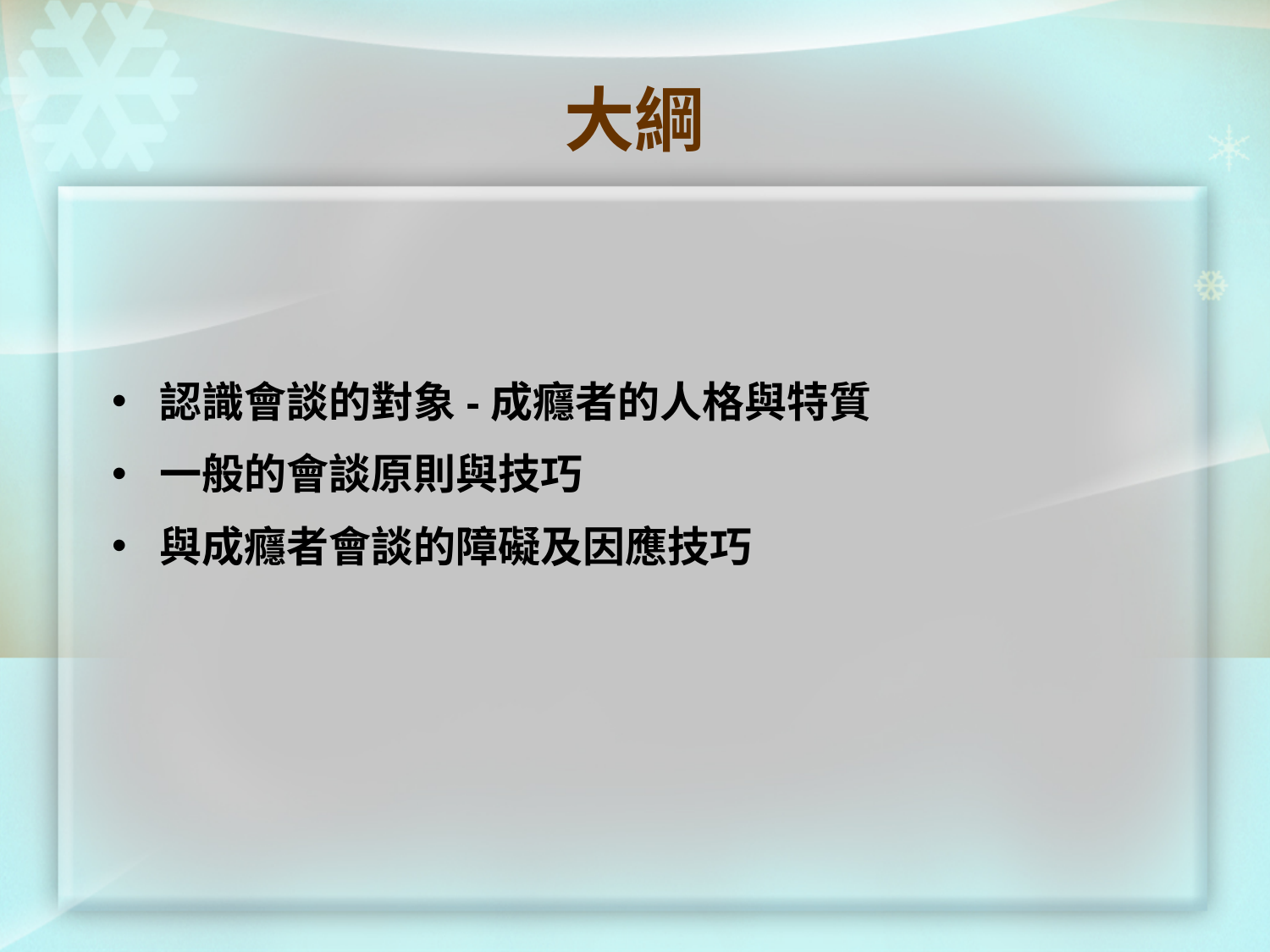

# 大綱
認識會談的對象-成癮者的人格與特質
一般的會談原則與技巧
與成癮者會談的障礙及因應技巧